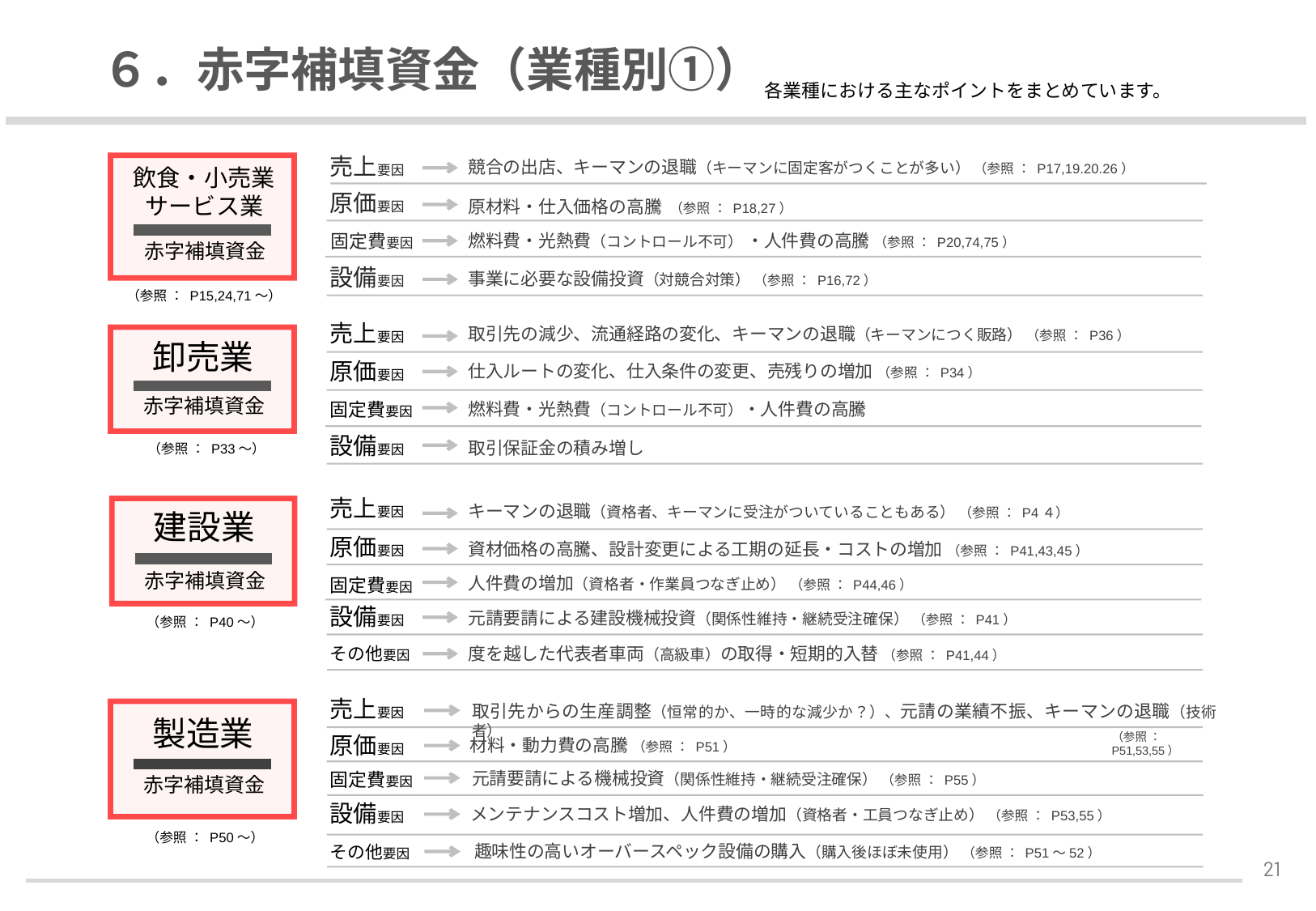

# ６．赤字補填資金（業種別①）
各業種における主なポイントをまとめています。
売上要因

競合の出店、キーマンの退職（キーマンに固定客がつくことが多い） （参照 ： P17,19.20.26）
原価要因
原材料・仕入価格の高騰  （参照 ： P18,27）

燃料費・光熱費（コントロール不可） ・人件費の高騰 （参照 ： P20,74,75）
固定費要因
設備要因
事業に必要な設備投資（対競合対策） （参照 ： P16,72）

赤字補填資金
飲食・小売業サービス業
（参照 ： P15,24,71～）
売上要因

取引先の減少、流通経路の変化、キーマンの退職（キーマンにつく販路） （参照 ： P36）
原価要因
仕入ルートの変化、仕入条件の変更、売残りの増加 （参照 ： P34）
燃料費・光熱費（コントロール不可）・人件費の高騰
固定費要因
設備要因
取引保証金の積み増し

赤字補填資金
卸売業
（参照 ： P33～）
売上要因

キーマンの退職（資格者、キーマンに受注がついていることもある） （参照 ： P4４）
原価要因
資材価格の高騰、設計変更による工期の延長・コストの増加 （参照 ： P41,43,45）
人件費の増加（資格者・作業員つなぎ止め） （参照 ： P44,46）
固定費要因
設備要因
元請要請による建設機械投資（関係性維持・継続受注確保） （参照 ： P41）
度を越した代表者車両（高級車）の取得・短期的入替 （参照 ： P41,44）
その他要因

赤字補填資金
建設業
（参照 ： P40～）
売上要因

取引先からの生産調整（恒常的か、一時的な減少か？）、元請の業績不振、キーマンの退職（技術者）
原価要因
元請要請による機械投資（関係性維持・継続受注確保） （参照 ： P55）
固定費要因
設備要因
メンテナンスコスト増加、人件費の増加（資格者・工員つなぎ止め） （参照 ： P53,55）
趣味性の高いオーバースペック設備の購入（購入後ほぼ未使用） （参照 ： P51～52）
その他要因
（参照 ：P51,53,55）
材料・動力費の高騰 （参照 ： P51）

赤字補填資金
製造業
（参照 ： P50～）
21